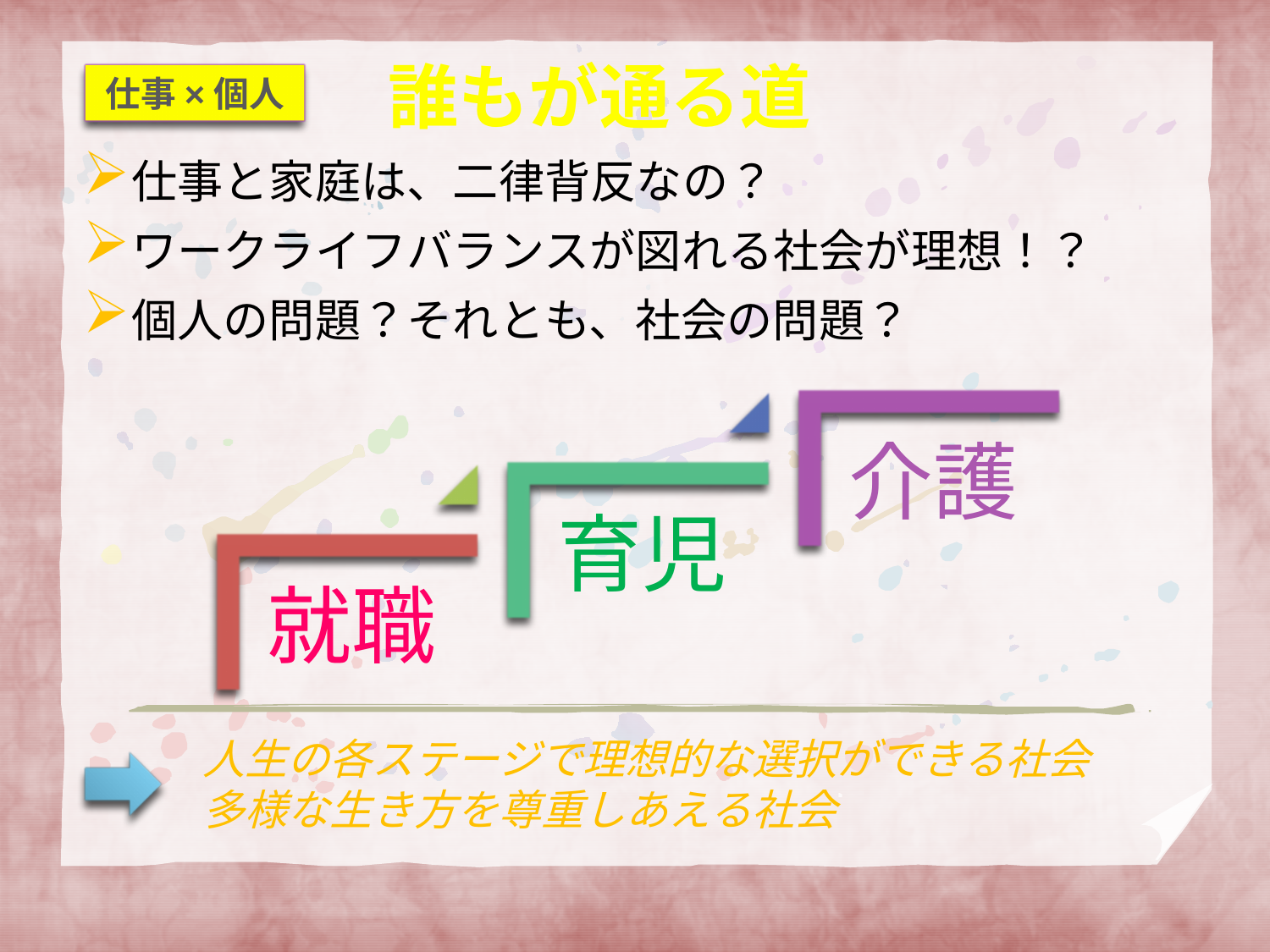

# 誰もが通る道
仕事×個人
仕事と家庭は、二律背反なの？
ワークライフバランスが図れる社会が理想！？
個人の問題？それとも、社会の問題？

就職
育児
介護
人生の各ステージで理想的な選択ができる社会
多様な生き方を尊重しあえる社会